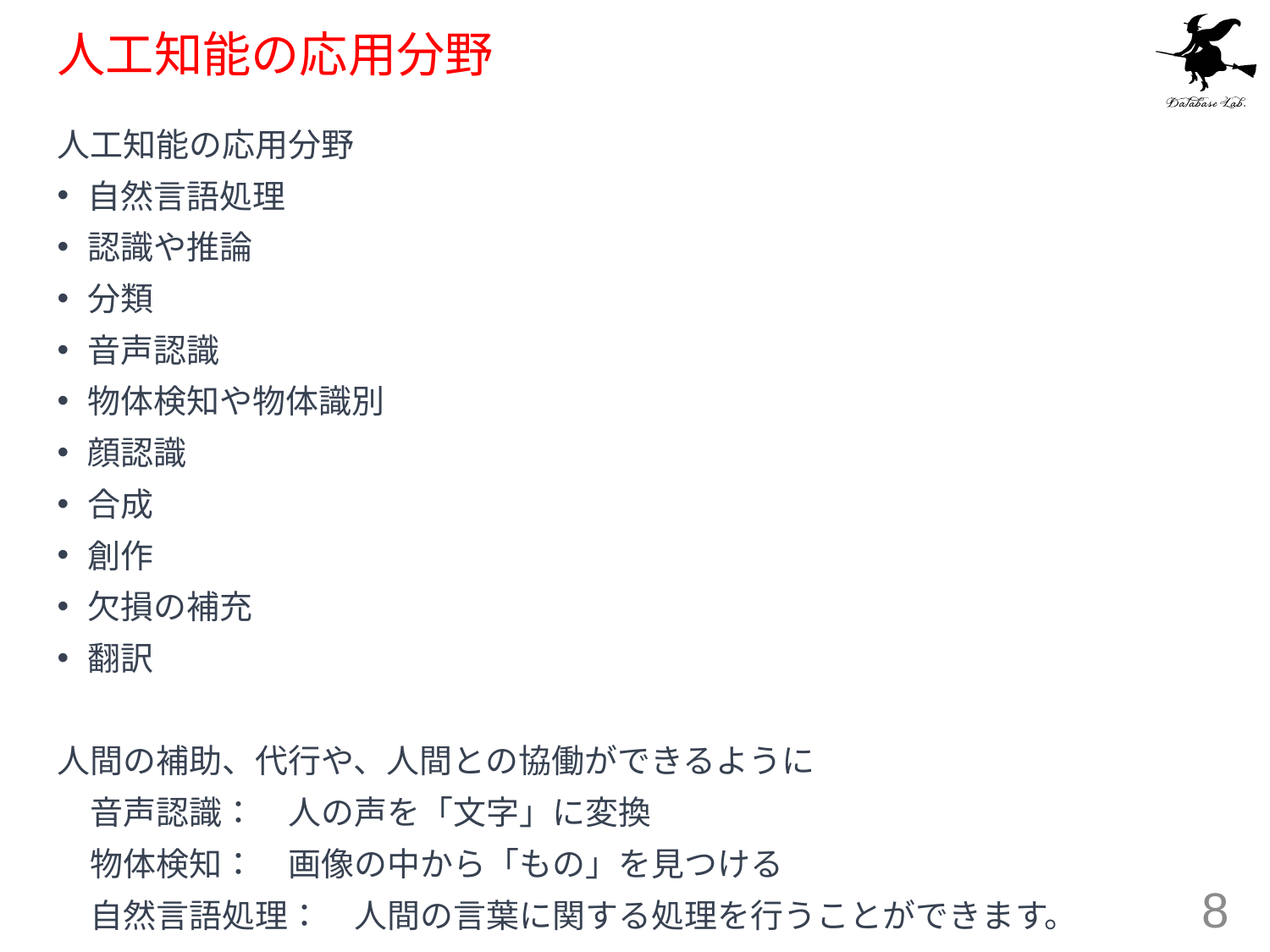

# 人工知能の応用分野
人工知能の応用分野
自然言語処理
認識や推論
分類
音声認識
物体検知や物体識別
顔認識
合成
創作
欠損の補充
翻訳

人間の補助、代行や、人間との協働ができるように
　音声認識：　人の声を「文字」に変換
　物体検知：　画像の中から「もの」を見つける
　自然言語処理：　人間の言葉に関する処理を行うことができます。

8